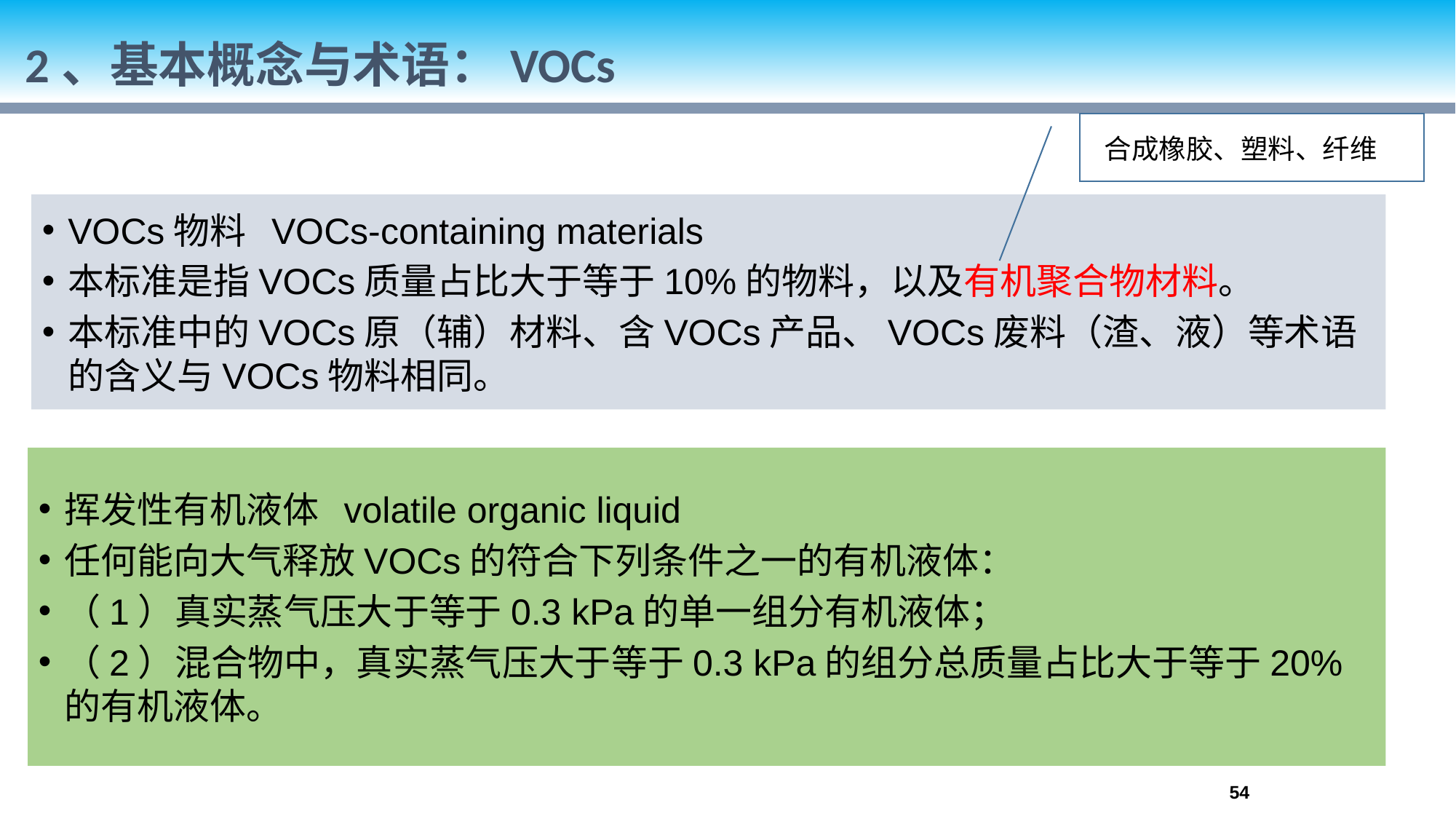

2、基本概念与术语：VOCs

合成橡胶、塑料、纤维
VOCs物料  VOCs-containing materials
本标准是指VOCs质量占比大于等于10%的物料，以及有机聚合物材料。
本标准中的VOCs原（辅）材料、含VOCs产品、VOCs废料（渣、液）等术语的含义与VOCs物料相同。
挥发性有机液体  volatile organic liquid
任何能向大气释放VOCs的符合下列条件之一的有机液体：
（1）真实蒸气压大于等于0.3 kPa的单一组分有机液体；
（2）混合物中，真实蒸气压大于等于0.3 kPa的组分总质量占比大于等于20%的有机液体。
54